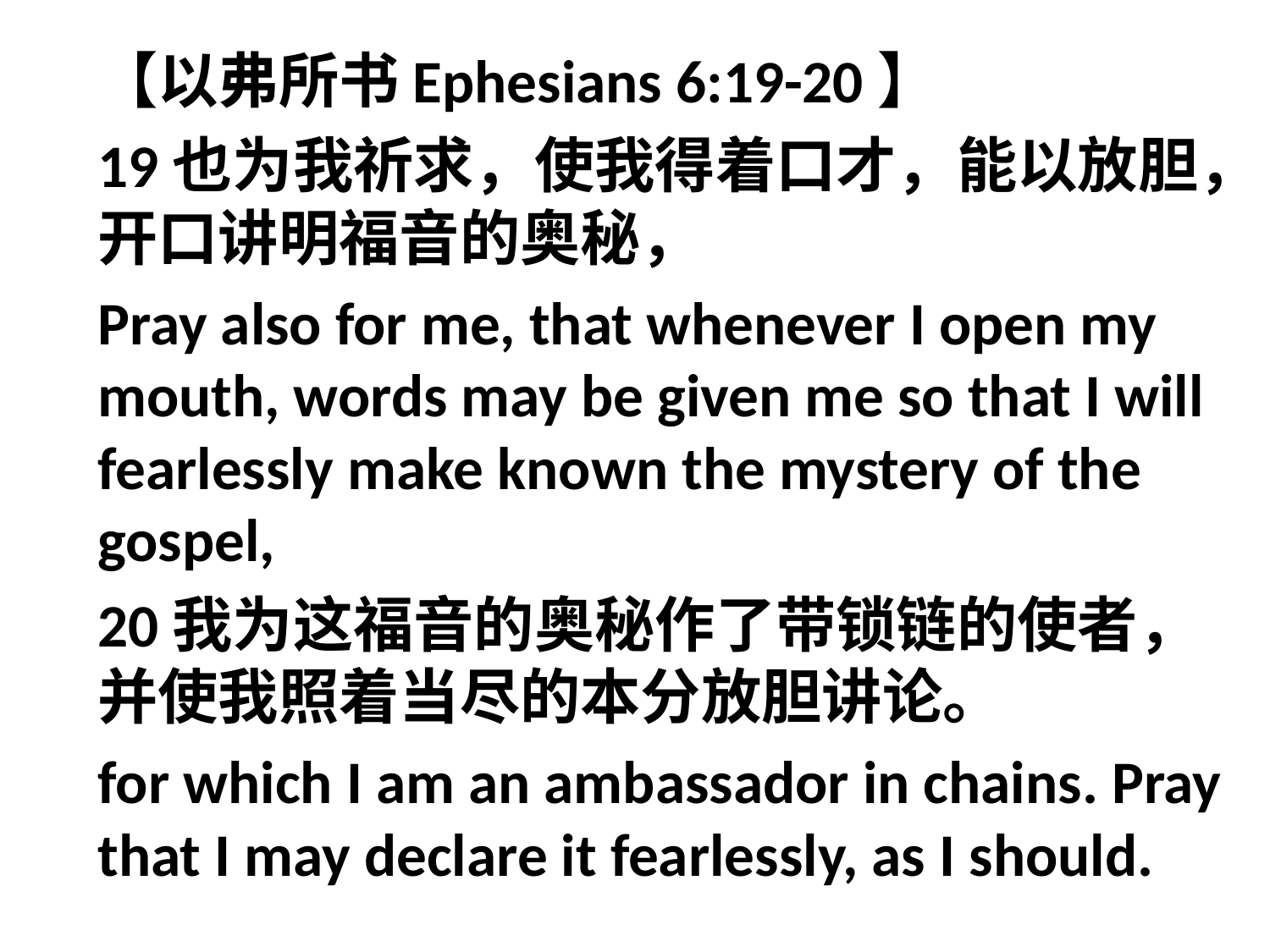

【以弗所书Ephesians 6:19-20】
19也为我祈求，使我得着口才，能以放胆，开口讲明福音的奥秘，
Pray also for me, that whenever I open my mouth, words may be given me so that I will fearlessly make known the mystery of the gospel,
20我为这福音的奥秘作了带锁链的使者，并使我照着当尽的本分放胆讲论。
for which I am an ambassador in chains. Pray that I may declare it fearlessly, as I should.